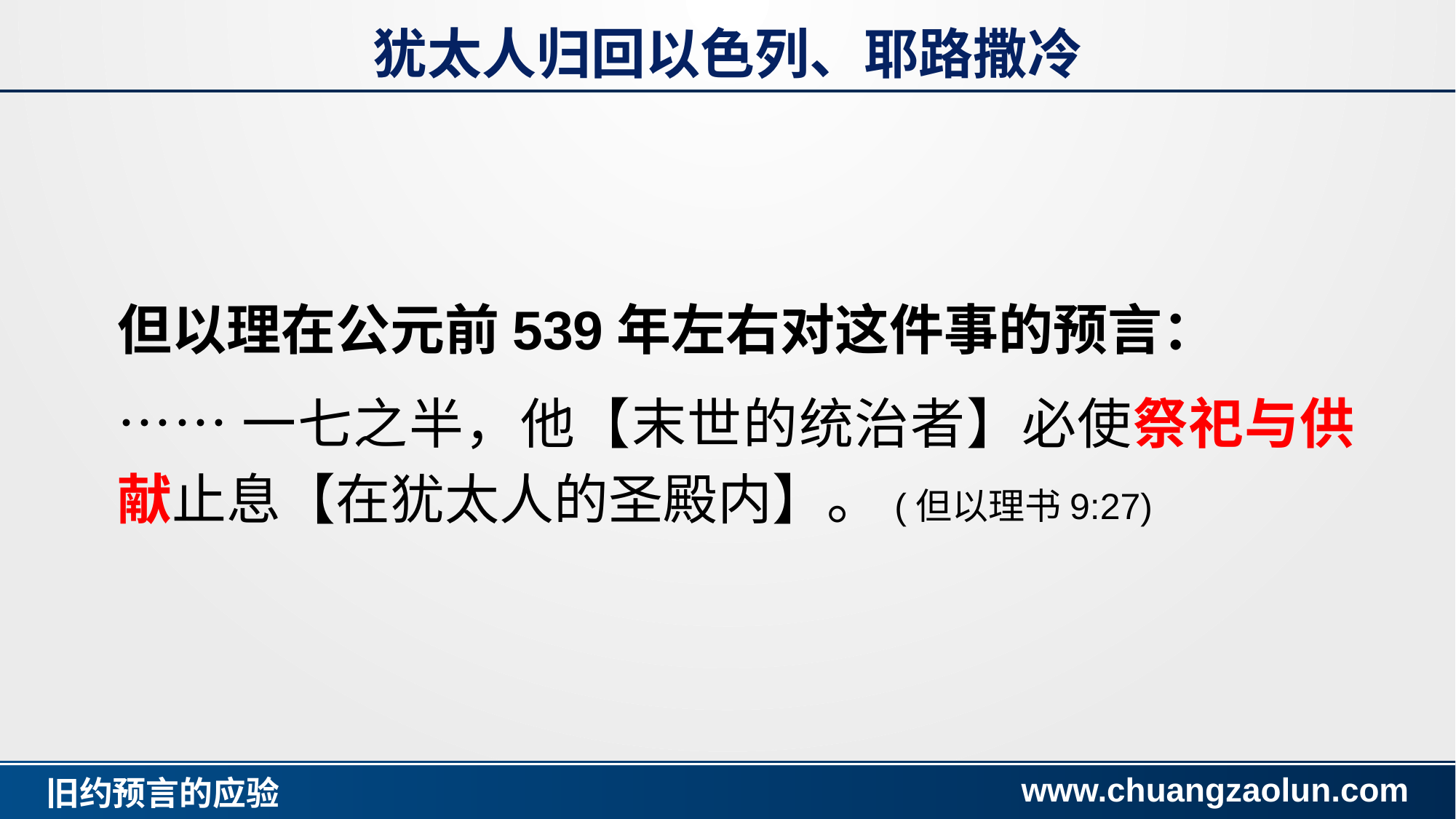

犹太人归回以色列、耶路撒冷
但以理在公元前539年左右对这件事的预言：
……一七之半，他【末世的统治者】必使祭祀与供献止息【在犹太人的圣殿内】。(但以理书9:27)